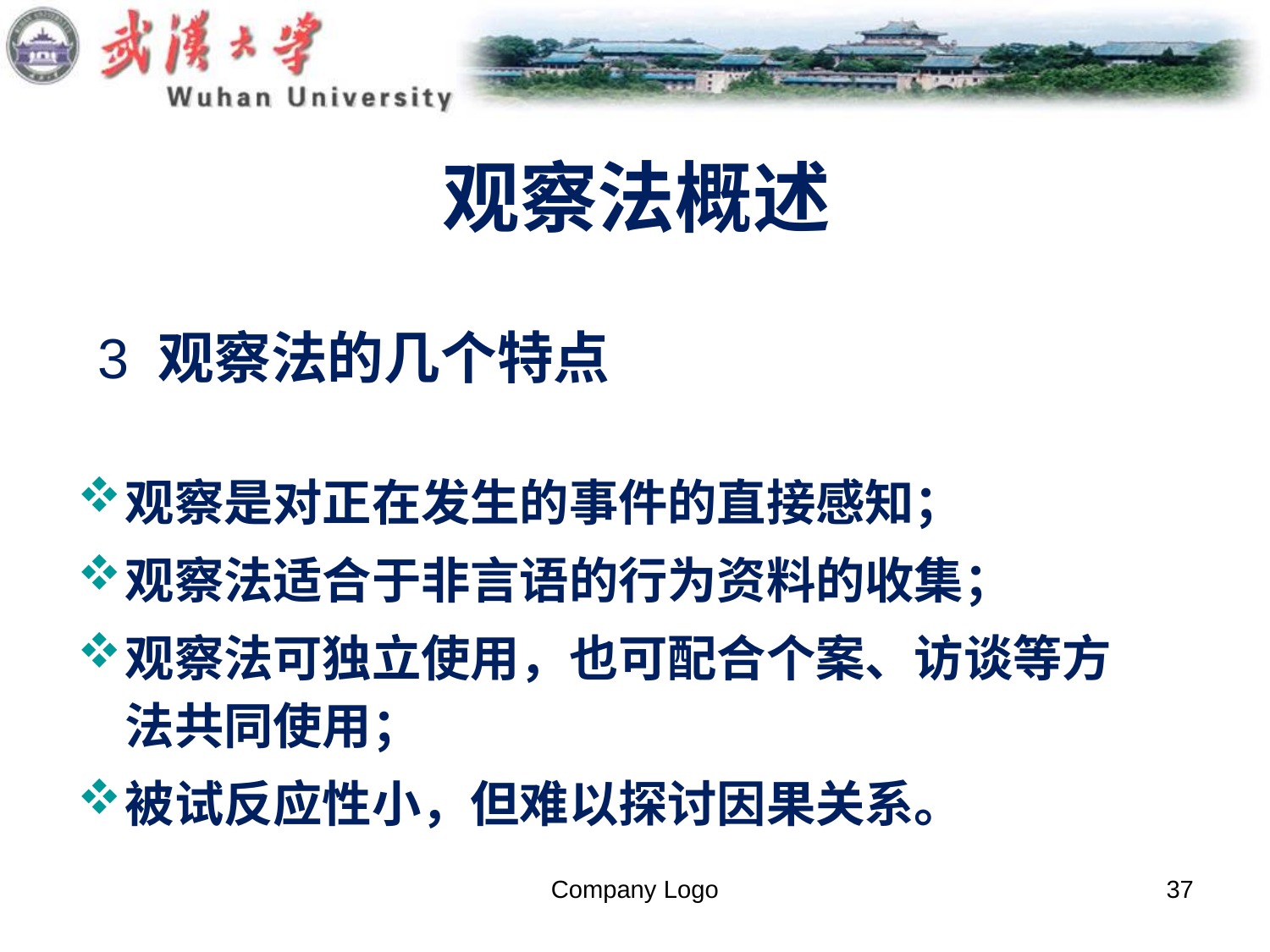

# 观察法概述
3 观察法的几个特点
观察是对正在发生的事件的直接感知；
观察法适合于非言语的行为资料的收集；
观察法可独立使用，也可配合个案、访谈等方法共同使用；
被试反应性小，但难以探讨因果关系。
Company Logo
37